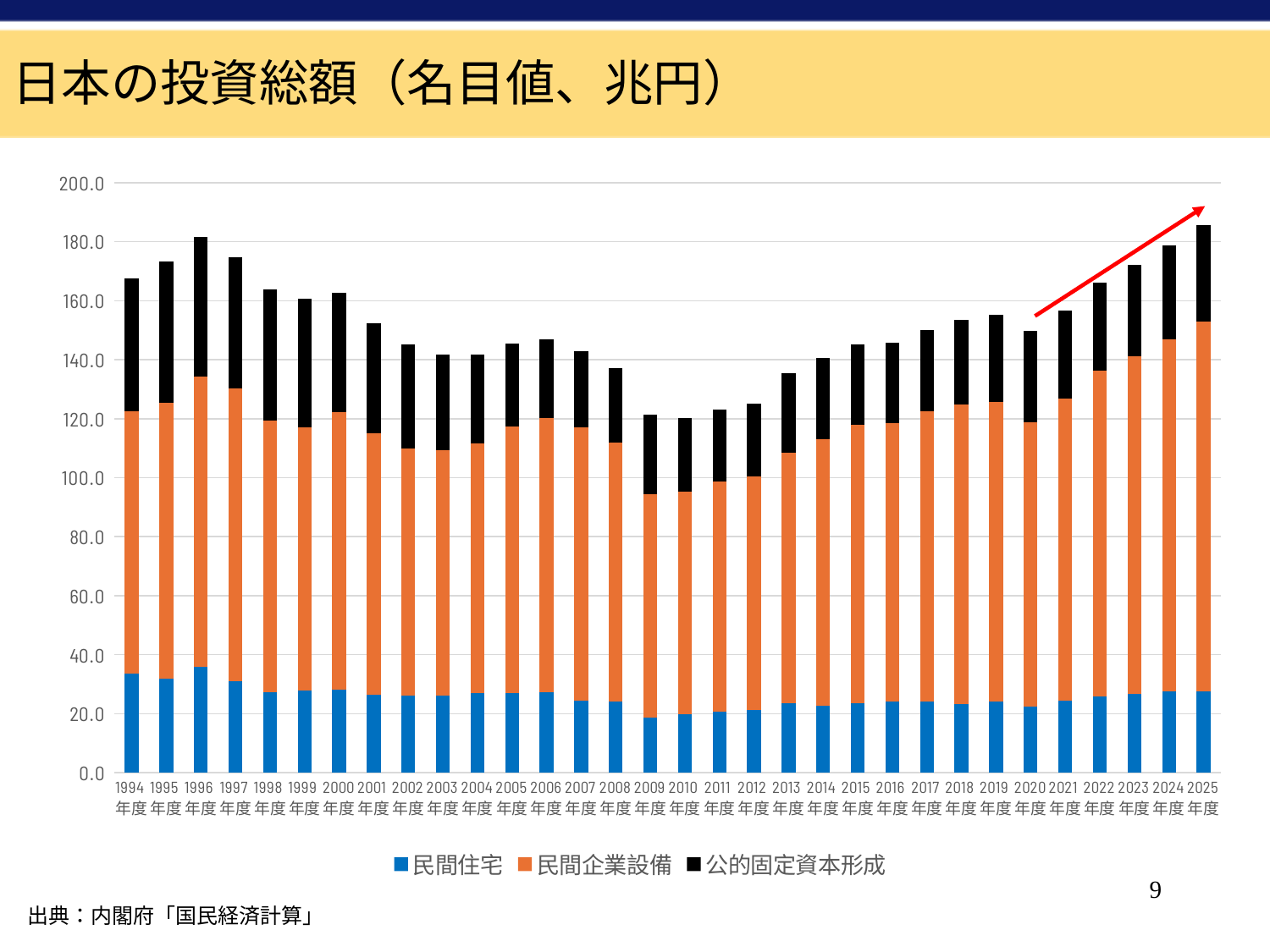

日本の投資総額（名目値、兆円）

### Chart

| Category | 民間住宅 | 民間企業設備 | 公的固定資本形成 |
|---|---|---|---|
| 1994年度 | 33.712300000000006 | 88.8198 | 44.9734 |
| 1995年度 | 32.0191 | 93.3647 | 47.8885 |
| 1996年度 | 36.034699999999994 | 98.3178 | 47.1119 |
| 1997年度 | 31.0604 | 99.1546 | 44.356300000000005 |
| 1998年度 | 27.4232 | 91.9743 | 44.4134 |
| 1999年度 | 27.8751 | 89.2585 | 43.5398 |
| 2000年度 | 28.1663 | 94.172 | 40.182199999999995 |
| 2001年度 | 26.5396 | 88.4069 | 37.423 |
| 2002年度 | 26.0173 | 83.8426 | 35.1721 |
| 2003年度 | 26.162 | 83.1109 | 32.5236 |
| 2004年度 | 26.9204 | 84.6106 | 30.061400000000003 |
| 2005年度 | 27.0882 | 90.2914 | 28.0295 |
| 2006年度 | 27.361900000000002 | 92.916 | 26.596700000000002 |
| 2007年度 | 24.3277 | 92.6238 | 25.8995 |
| 2008年度 | 24.052400000000002 | 87.7433 | 25.3228 |
| 2009年度 | 18.7915 | 75.6795 | 26.8327 |
| 2010年度 | 19.8078 | 75.4002 | 24.9208 |
| 2011年度 | 20.6253 | 78.01010000000001 | 24.416700000000002 |
| 2012年度 | 21.3583 | 78.99289999999999 | 24.634 |
| 2013年度 | 23.685200000000002 | 84.712 | 27.1452 |
| 2014年度 | 22.791400000000003 | 90.39269999999999 | 27.5091 |
| 2015年度 | 23.451400000000003 | 94.51169999999999 | 27.1397 |
| 2016年度 | 24.0751 | 94.5385 | 27.1558 |
| 2017年度 | 24.080299999999998 | 98.2895 | 27.7634 |
| 2018年度 | 23.1658 | 101.7268 | 28.4436 |
| 2019年度 | 24.0 | 101.70089999999999 | 29.533099999999997 |
| 2020年度 | 22.5152 | 96.2875 | 31.0781 |
| 2021年度 | 24.5287 | 102.1641 | 30.0428 |
| 2022年度 | 25.967599999999997 | 110.2517 | 29.7751 |
| 2023年度 | 26.8652 | 114.3992 | 30.831400000000002 |
| 2024年度 | 27.563299999999998 | 119.191 | 32.0186 |
| 2025年度 | 27.500700000000002 | 125.3029 | 32.9258 |
9
出典：内閣府「国民経済計算」